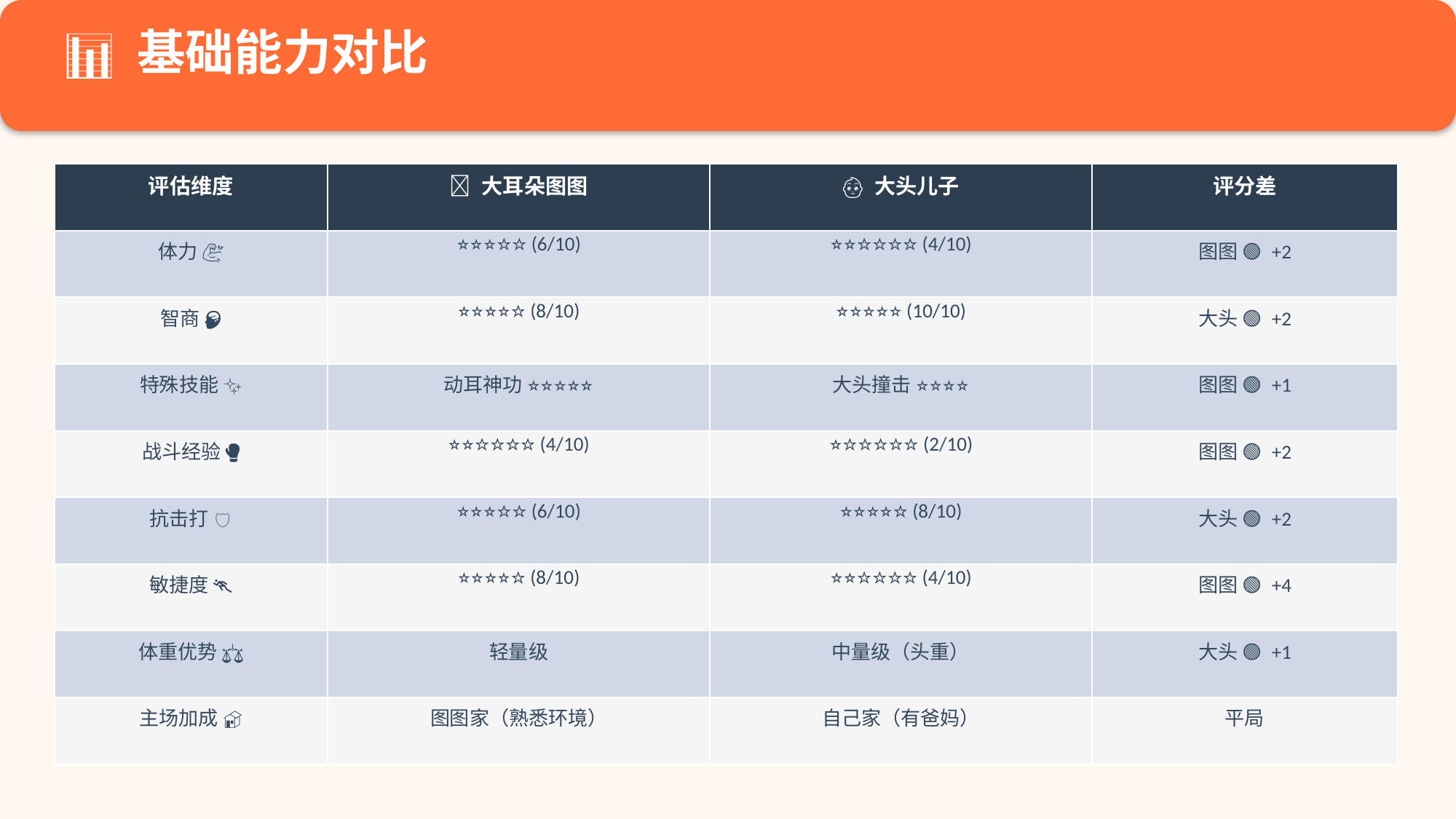

📊 基础能力对比
| 评估维度 | 🦻 大耳朵图图 | 👶 大头儿子 | 评分差 |
| --- | --- | --- | --- |
| 体力 💪 | ⭐⭐⭐☆☆ (6/10) | ⭐⭐☆☆☆☆ (4/10) | 图图 🟢 +2 |
| 智商 🧠 | ⭐⭐⭐⭐☆ (8/10) | ⭐⭐⭐⭐⭐ (10/10) | 大头 🟢 +2 |
| 特殊技能 ✨ | 动耳神功 ⭐⭐⭐⭐⭐ | 大头撞击 ⭐⭐⭐⭐ | 图图 🟢 +1 |
| 战斗经验 🥊 | ⭐⭐☆☆☆☆ (4/10) | ⭐☆☆☆☆☆ (2/10) | 图图 🟢 +2 |
| 抗击打 🛡️ | ⭐⭐⭐☆☆ (6/10) | ⭐⭐⭐⭐☆ (8/10) | 大头 🟢 +2 |
| 敏捷度 🏃 | ⭐⭐⭐⭐☆ (8/10) | ⭐⭐☆☆☆☆ (4/10) | 图图 🟢 +4 |
| 体重优势 ⚖️ | 轻量级 | 中量级（头重） | 大头 🟢 +1 |
| 主场加成 🏠 | 图图家（熟悉环境） | 自己家（有爸妈） | 平局 |